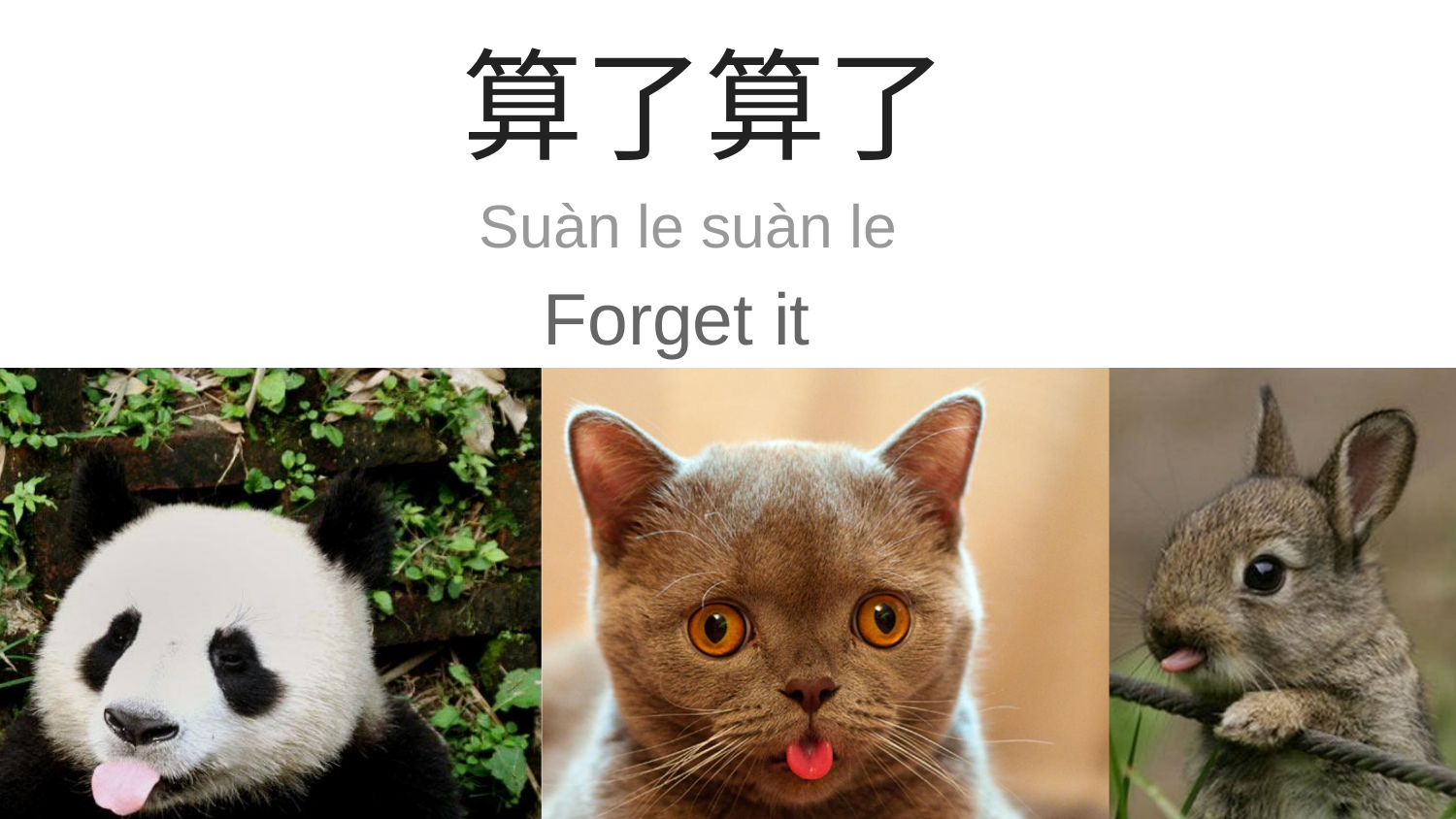

算了算了
 Suàn le suàn le
    Forget it